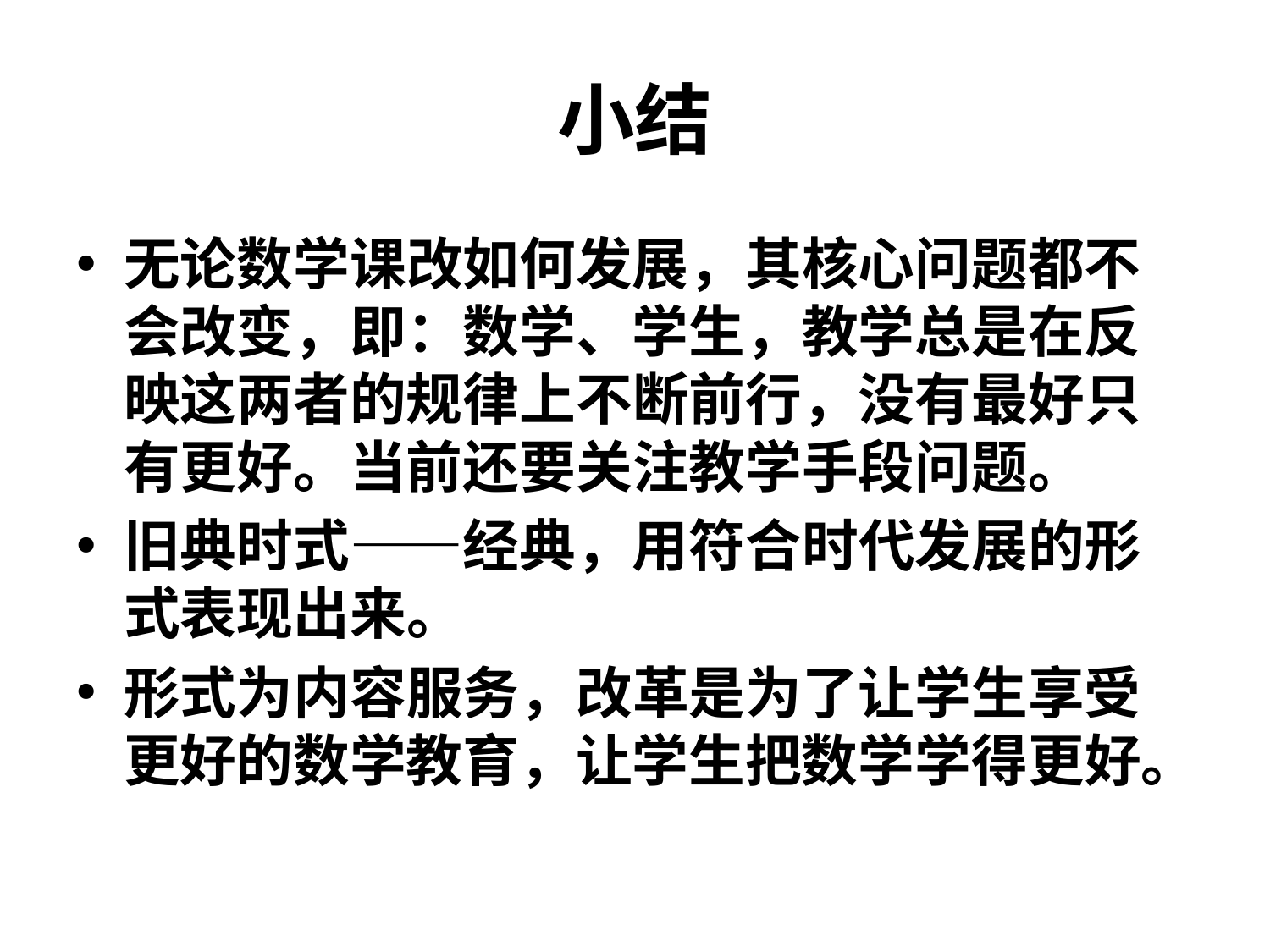

# 小结
无论数学课改如何发展，其核心问题都不会改变，即：数学、学生，教学总是在反映这两者的规律上不断前行，没有最好只有更好。当前还要关注教学手段问题。
旧典时式——经典，用符合时代发展的形式表现出来。
形式为内容服务，改革是为了让学生享受更好的数学教育，让学生把数学学得更好。